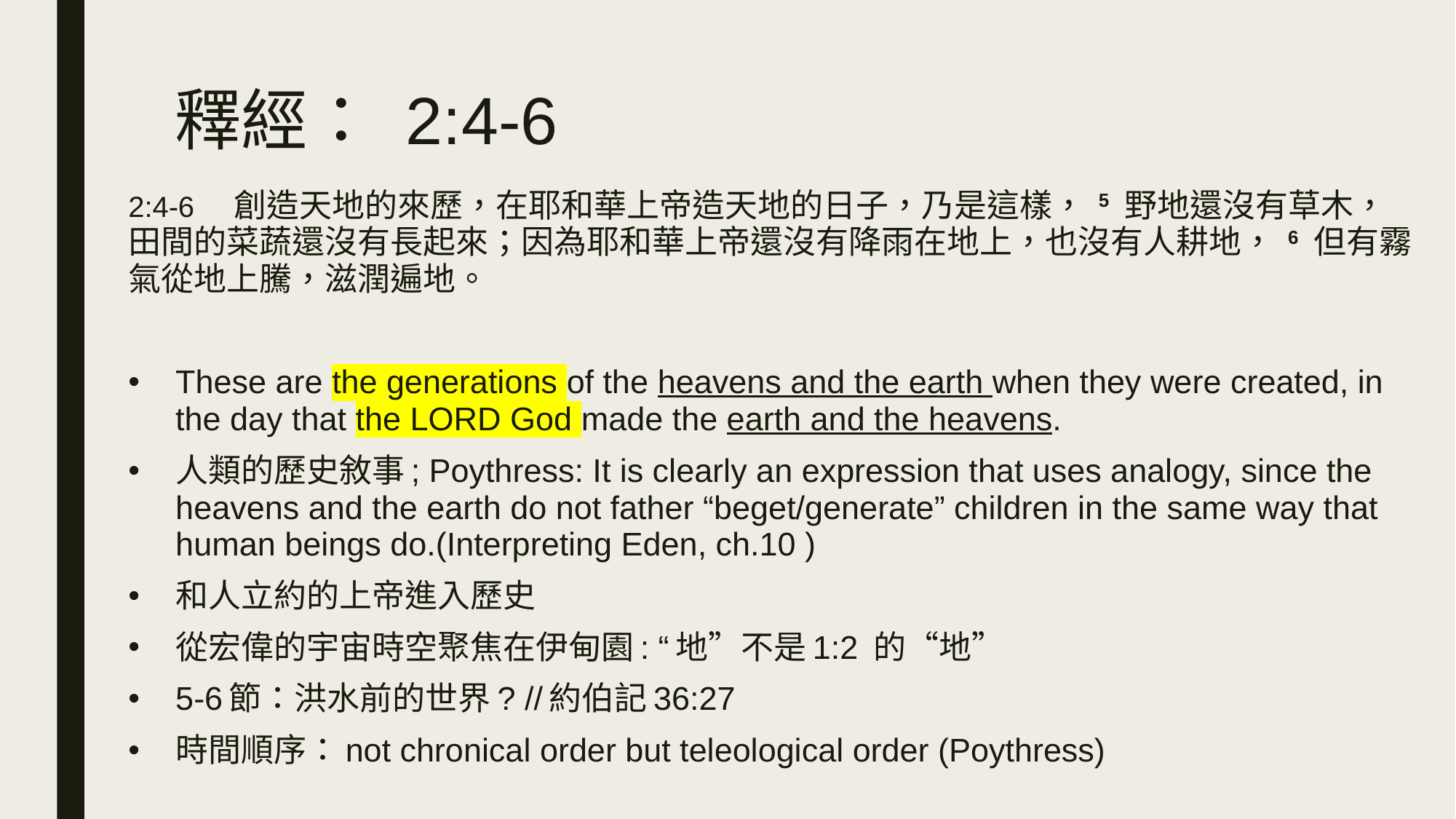

# 釋經： 2:4-6
2:4-6    創造天地的來歷，在耶和華上帝造天地的日子，乃是這樣， 5 野地還沒有草木，田間的菜蔬還沒有長起來；因為耶和華上帝還沒有降雨在地上，也沒有人耕地， 6 但有霧氣從地上騰，滋潤遍地。

These are the generations of the heavens and the earth when they were created, in the day that the LORD God made the earth and the heavens.
人類的歷史敘事; Poythress: It is clearly an expression that uses analogy, since the heavens and the earth do not father “beget/generate” children in the same way that human beings do.(Interpreting Eden, ch.10 )
和人立約的上帝進入歷史
從宏偉的宇宙時空聚焦在伊甸園: “地”不是1:2 的“地”
5-6節：洪水前的世界? //約伯記36:27
時間順序：not chronical order but teleological order (Poythress)